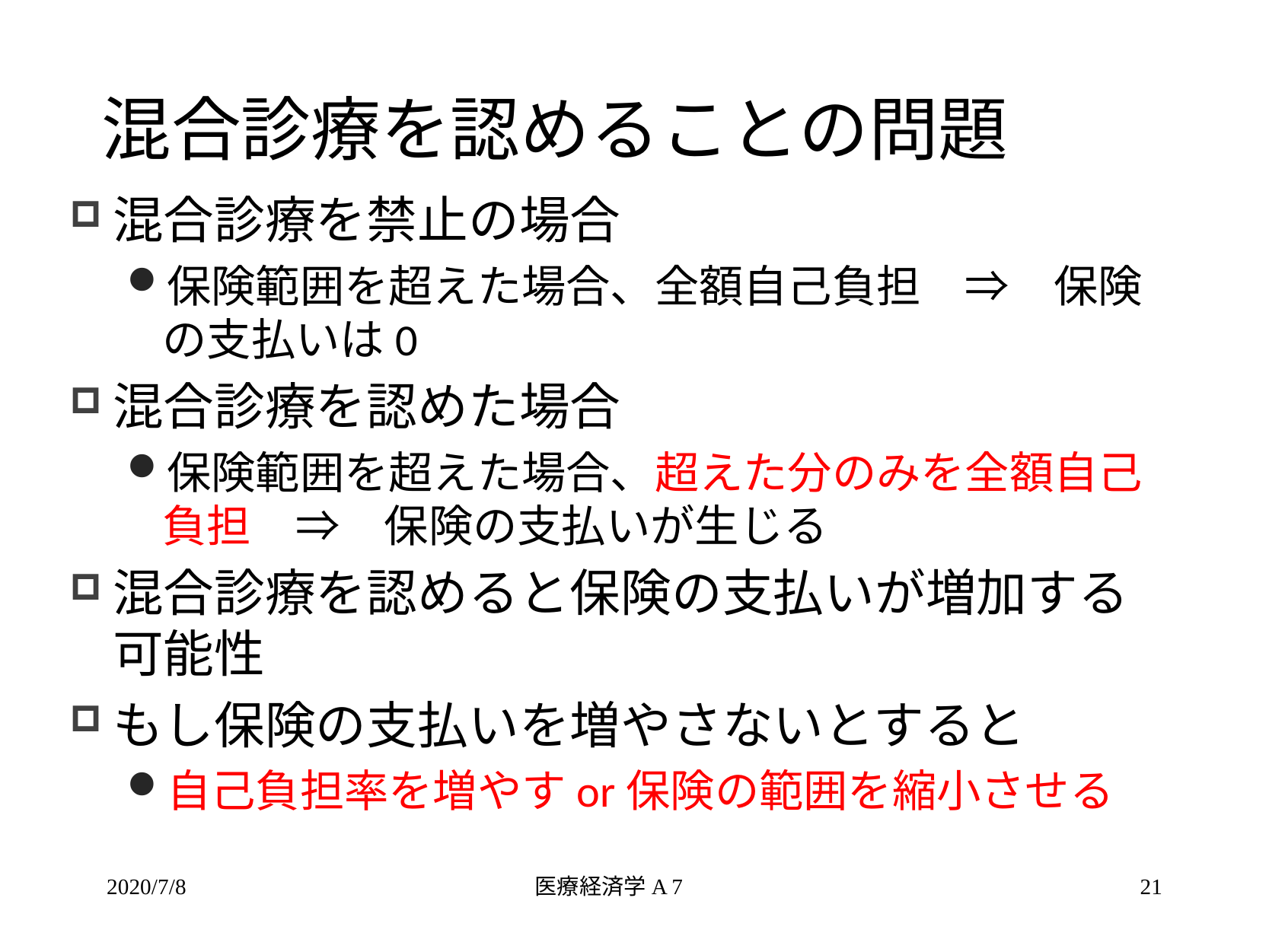

# 混合診療を認めることの問題
混合診療を禁止の場合
保険範囲を超えた場合、全額自己負担　⇒　保険の支払いは0
混合診療を認めた場合
保険範囲を超えた場合、超えた分のみを全額自己負担　⇒　保険の支払いが生じる
混合診療を認めると保険の支払いが増加する可能性
もし保険の支払いを増やさないとすると
自己負担率を増やすor保険の範囲を縮小させる
2020/7/8
医療経済学A 7
21